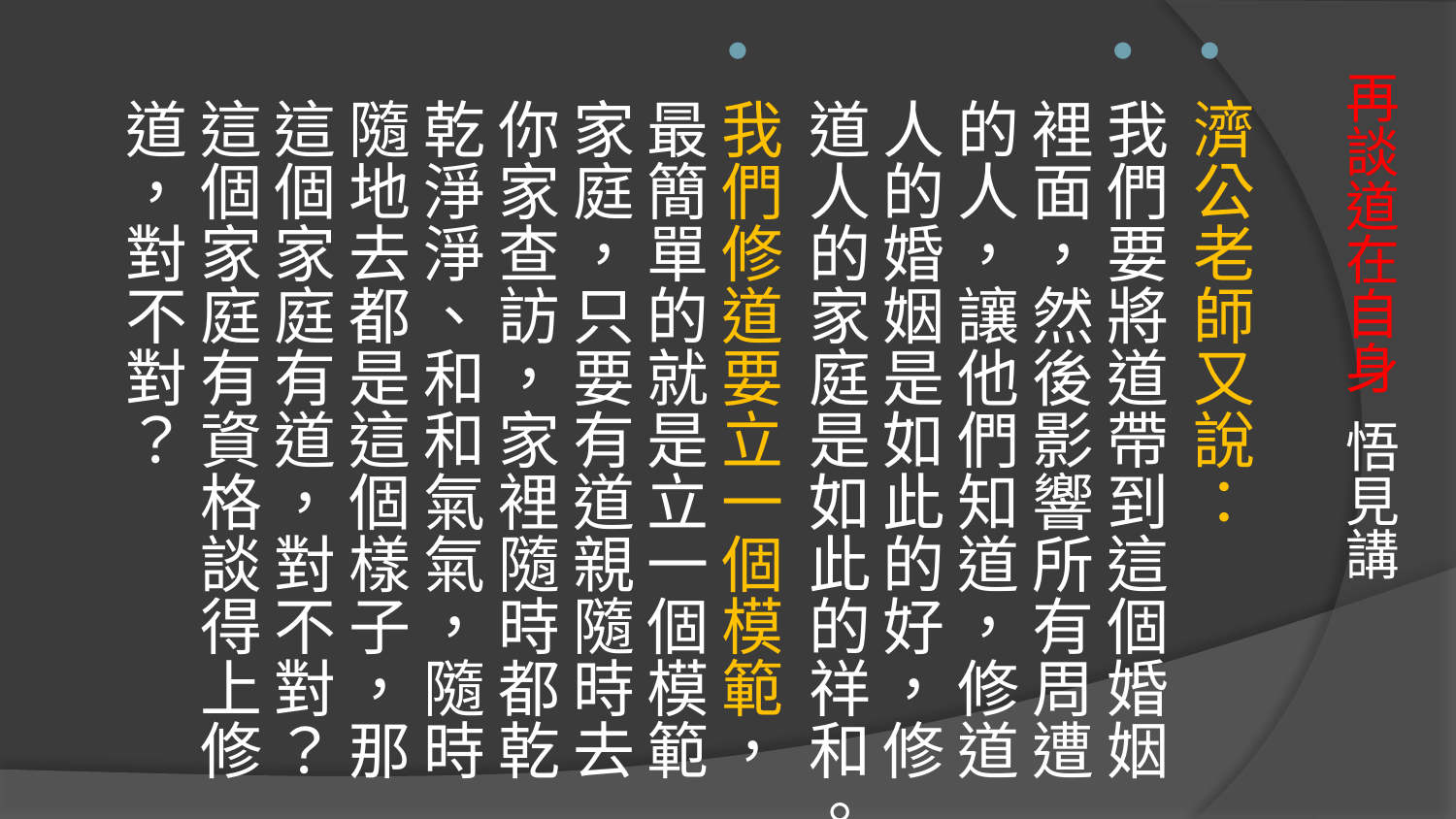

濟公老師又說：
我們要將道帶到這個婚姻裡面，然後影響所有周遭的人，讓他們知道，修道人的婚姻是如此的好，修道人的家庭是如此的祥和。
我們修道要立一個模範，最簡單的就是立一個模範家庭，只要有道親隨時去你家查訪，家裡隨時都乾乾淨淨、和和氣氣，隨時隨地去都是這個樣子，那這個家庭有道，對不對？這個家庭有資格談得上修道，對不對？

# 再談道在自身  悟見講